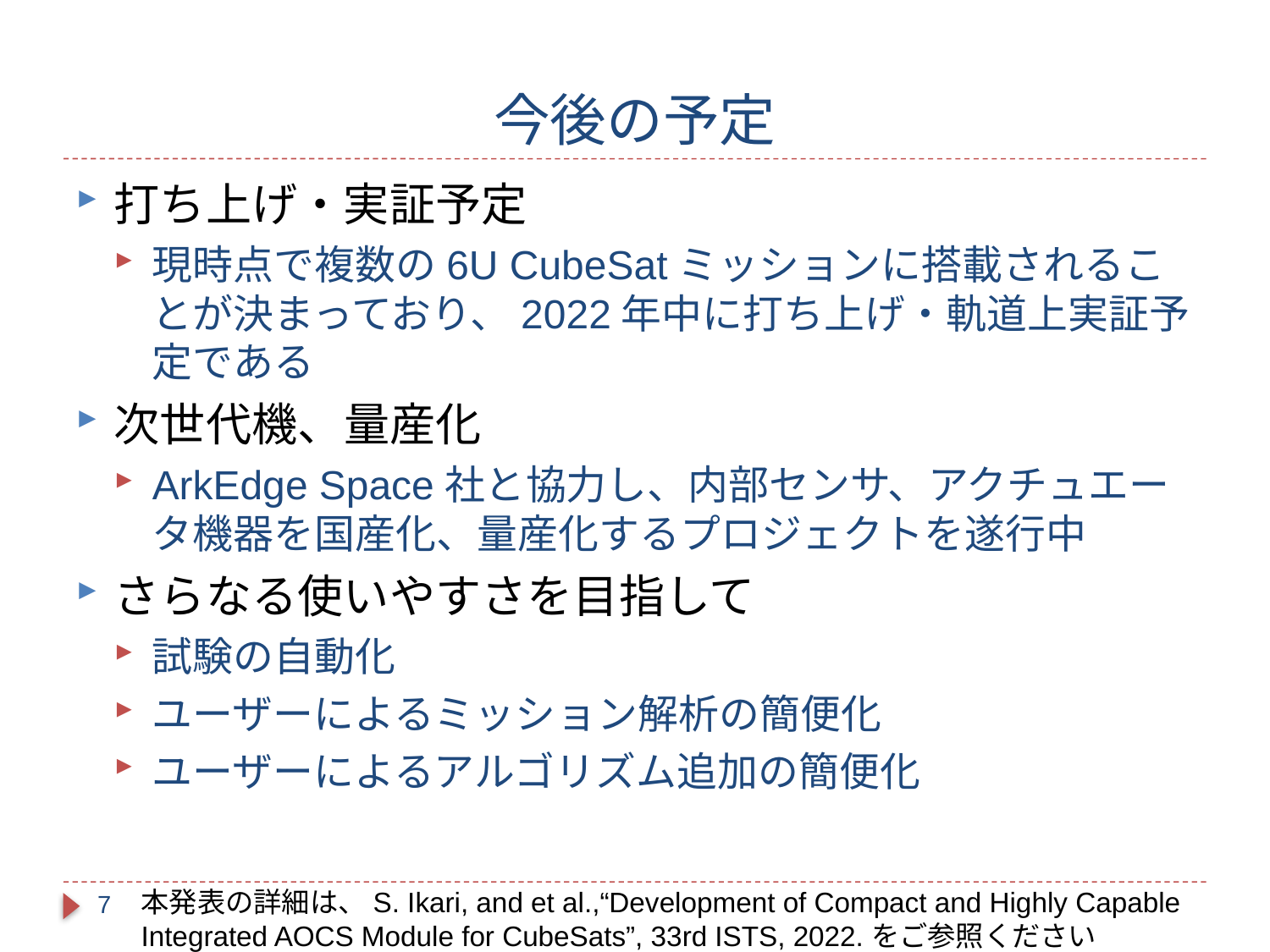

# 今後の予定
打ち上げ・実証予定
現時点で複数の6U CubeSatミッションに搭載されることが決まっており、2022年中に打ち上げ・軌道上実証予定である
次世代機、量産化
ArkEdge Space社と協力し、内部センサ、アクチュエータ機器を国産化、量産化するプロジェクトを遂行中
さらなる使いやすさを目指して
試験の自動化
ユーザーによるミッション解析の簡便化
ユーザーによるアルゴリズム追加の簡便化
本発表の詳細は、S. Ikari, and et al.,“Development of Compact and Highly Capable Integrated AOCS Module for CubeSats”, 33rd ISTS, 2022.をご参照ください
7